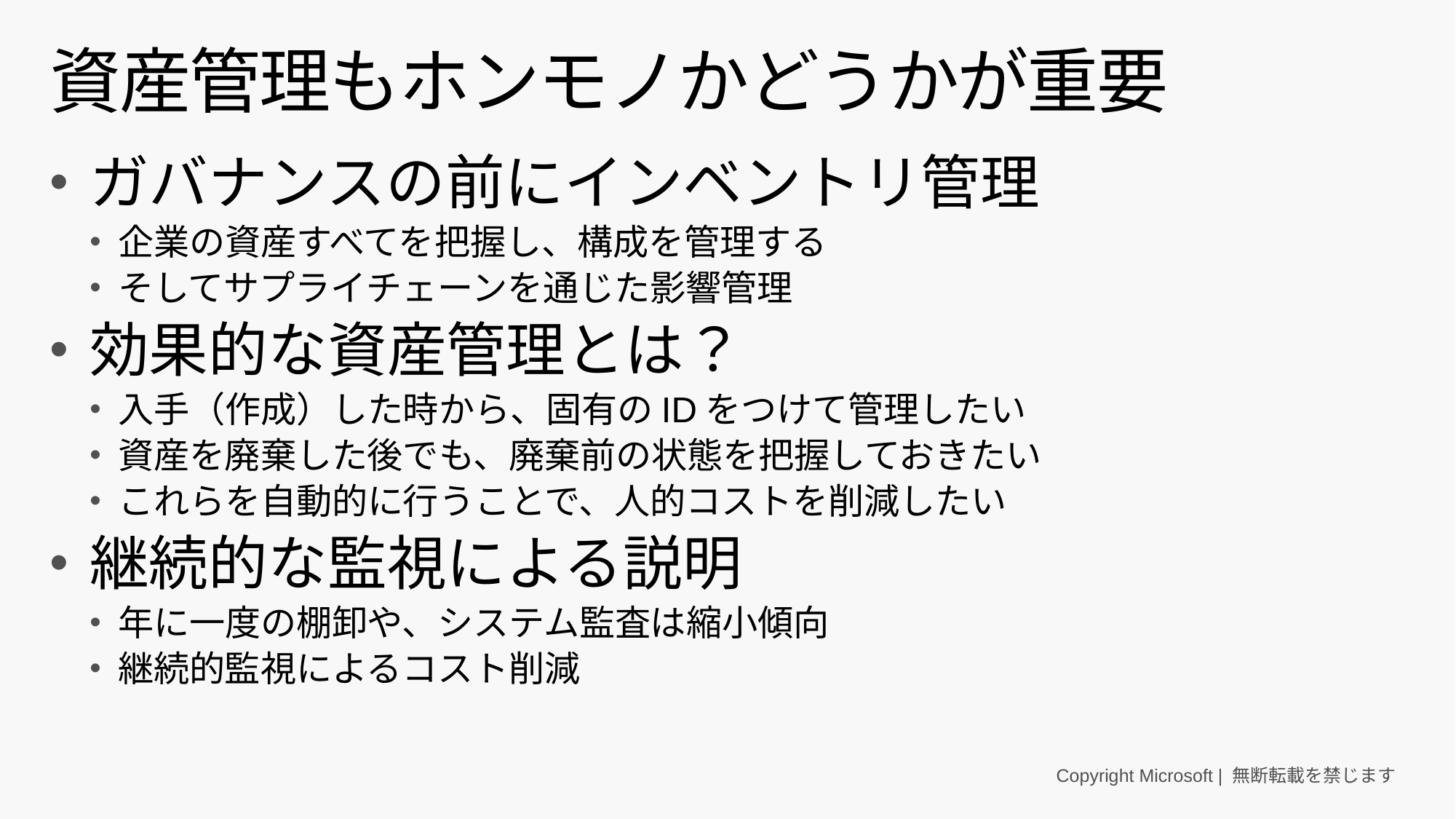

# 資産管理もホンモノかどうかが重要
ガバナンスの前にインベントリ管理
企業の資産すべてを把握し、構成を管理する
そしてサプライチェーンを通じた影響管理
効果的な資産管理とは？
入手（作成）した時から、固有のIDをつけて管理したい
資産を廃棄した後でも、廃棄前の状態を把握しておきたい
これらを自動的に行うことで、人的コストを削減したい
継続的な監視による説明
年に一度の棚卸や、システム監査は縮小傾向
継続的監視によるコスト削減